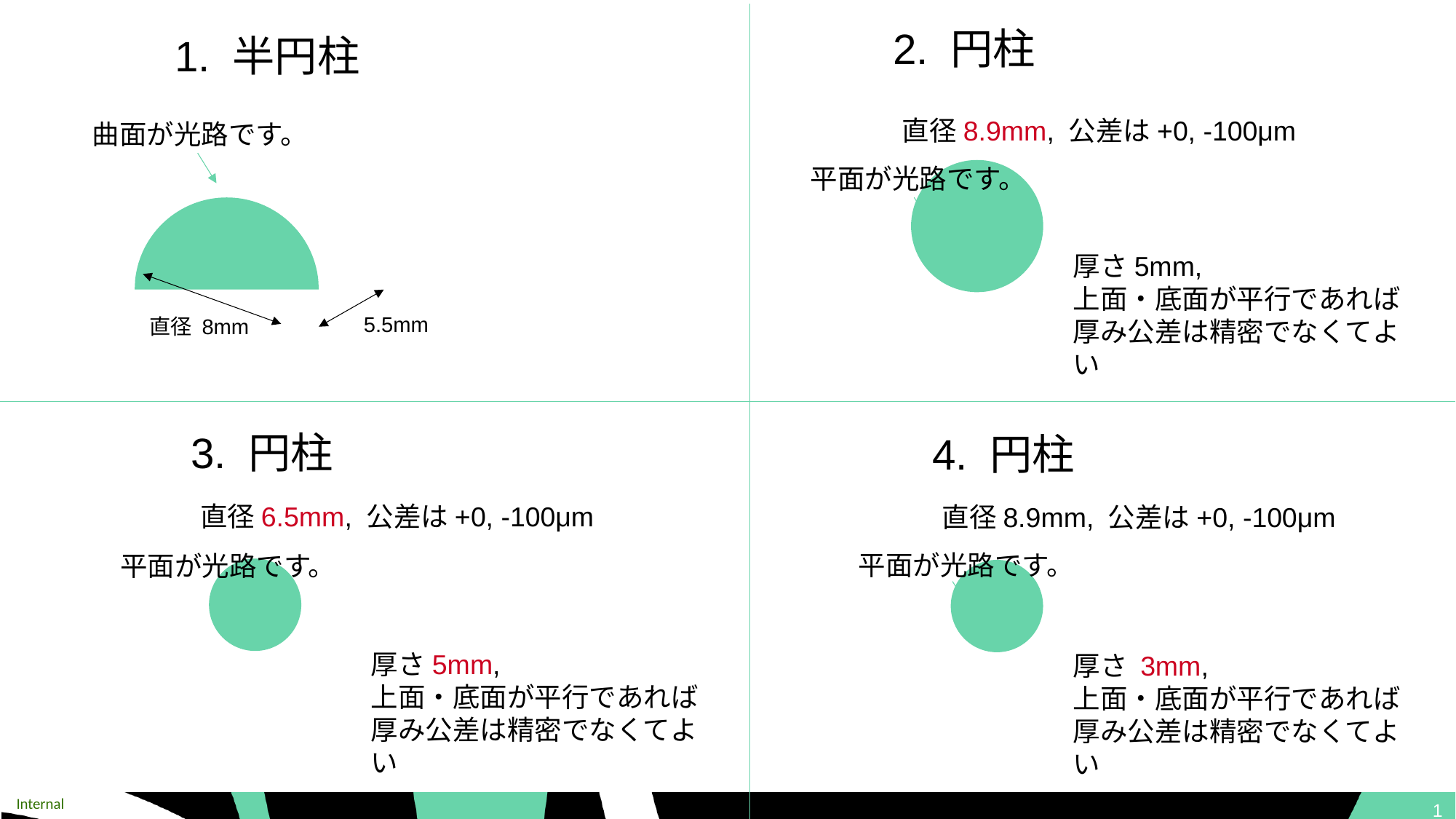

2. 円柱
1. 半円柱
直径8.9mm, 公差は+0, -100μm
曲面が光路です。
平面が光路です。

厚さ5mm,
上面・底面が平行であれば厚み公差は精密でなくてよい
5.5mm
直径 8mm
3. 円柱
4. 円柱
直径6.5mm, 公差は+0, -100μm
直径8.9mm, 公差は+0, -100μm
平面が光路です。
平面が光路です。

厚さ5mm,
上面・底面が平行であれば厚み公差は精密でなくてよい
厚さ 3mm,
上面・底面が平行であれば厚み公差は精密でなくてよい
1